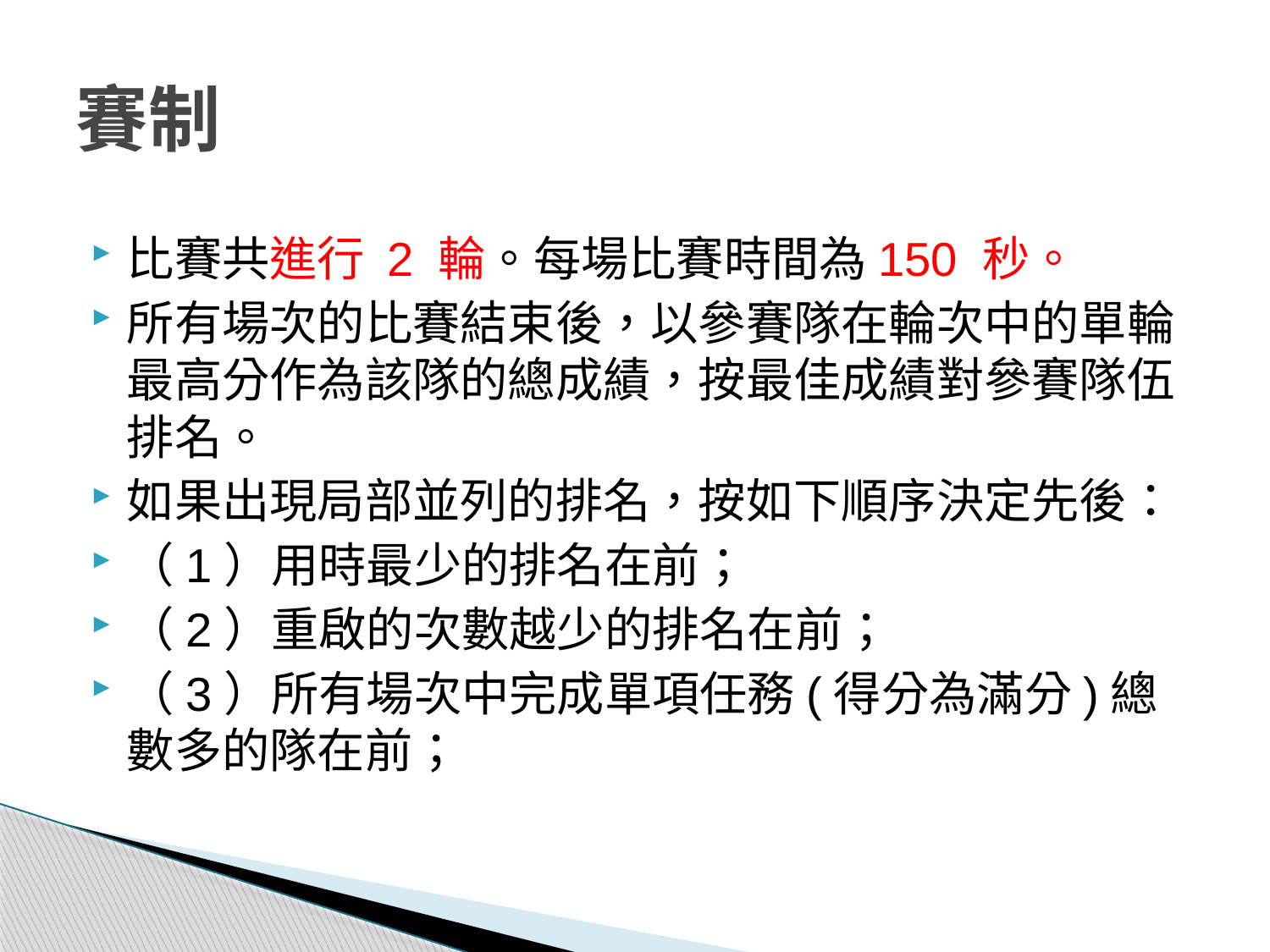

# 賽制
比賽共進行 2 輪。每場比賽時間為150 秒。
所有場次的比賽結束後，以參賽隊在輪次中的單輪最高分作為該隊的總成績，按最佳成績對參賽隊伍排名。
如果出現局部並列的排名，按如下順序決定先後：
（1）用時最少的排名在前；
（2）重啟的次數越少的排名在前；
（3）所有場次中完成單項任務(得分為滿分)總數多的隊在前；